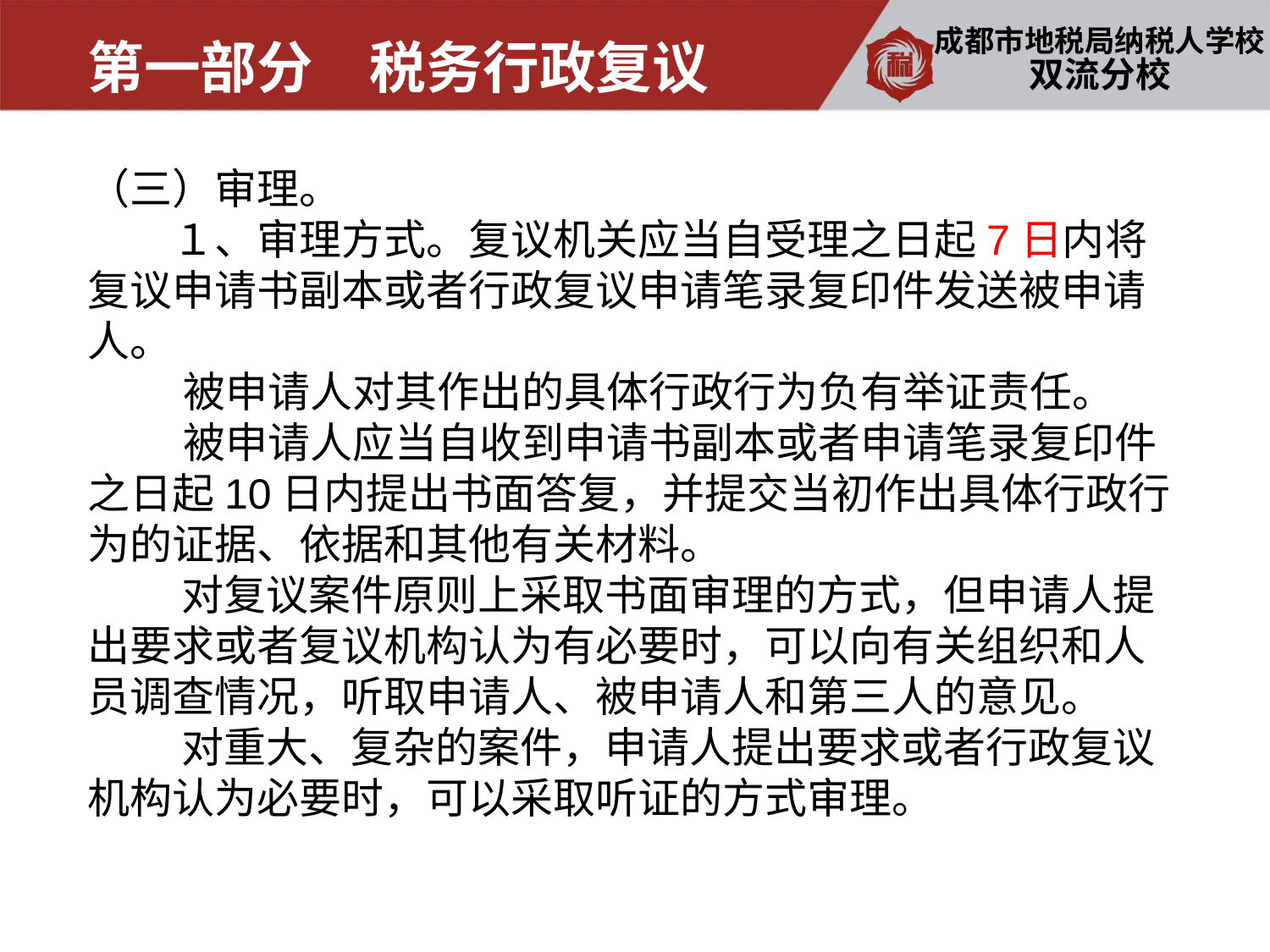

第一部分　税务行政复议
双流分校
（三）审理。
　　１、审理方式。复议机关应当自受理之日起7日内将复议申请书副本或者行政复议申请笔录复印件发送被申请人。
         被申请人对其作出的具体行政行为负有举证责任。
         被申请人应当自收到申请书副本或者申请笔录复印件之日起10日内提出书面答复，并提交当初作出具体行政行为的证据、依据和其他有关材料。
　 　对复议案件原则上采取书面审理的方式，但申请人提出要求或者复议机构认为有必要时，可以向有关组织和人员调查情况，听取申请人、被申请人和第三人的意见。
　　 对重大、复杂的案件，申请人提出要求或者行政复议机构认为必要时，可以采取听证的方式审理。